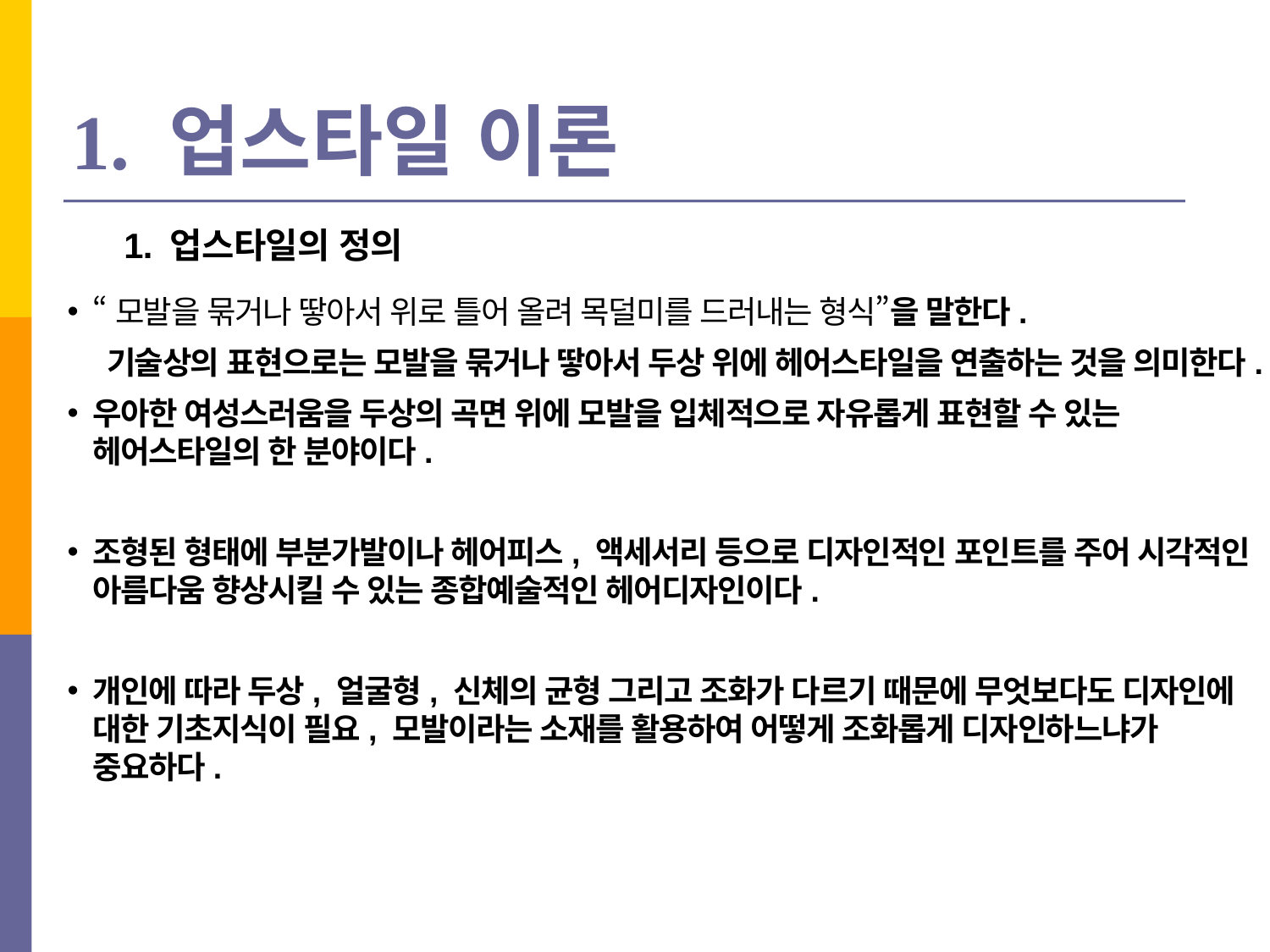

1. 업스타일 이론
1. 업스타일의 정의
“모발을 묶거나 땋아서 위로 틀어 올려 목덜미를 드러내는 형식”을 말한다.
    기술상의 표현으로는 모발을 묶거나 땋아서 두상 위에 헤어스타일을 연출하는 것을 의미한다.
우아한 여성스러움을 두상의 곡면 위에 모발을 입체적으로 자유롭게 표현할 수 있는 헤어스타일의 한 분야이다.

조형된 형태에 부분가발이나 헤어피스, 액세서리 등으로 디자인적인 포인트를 주어 시각적인 아름다움 향상시킬 수 있는 종합예술적인 헤어디자인이다.

개인에 따라 두상, 얼굴형, 신체의 균형 그리고 조화가 다르기 때문에 무엇보다도 디자인에 대한 기초지식이 필요, 모발이라는 소재를 활용하여 어떻게 조화롭게 디자인하느냐가 중요하다.